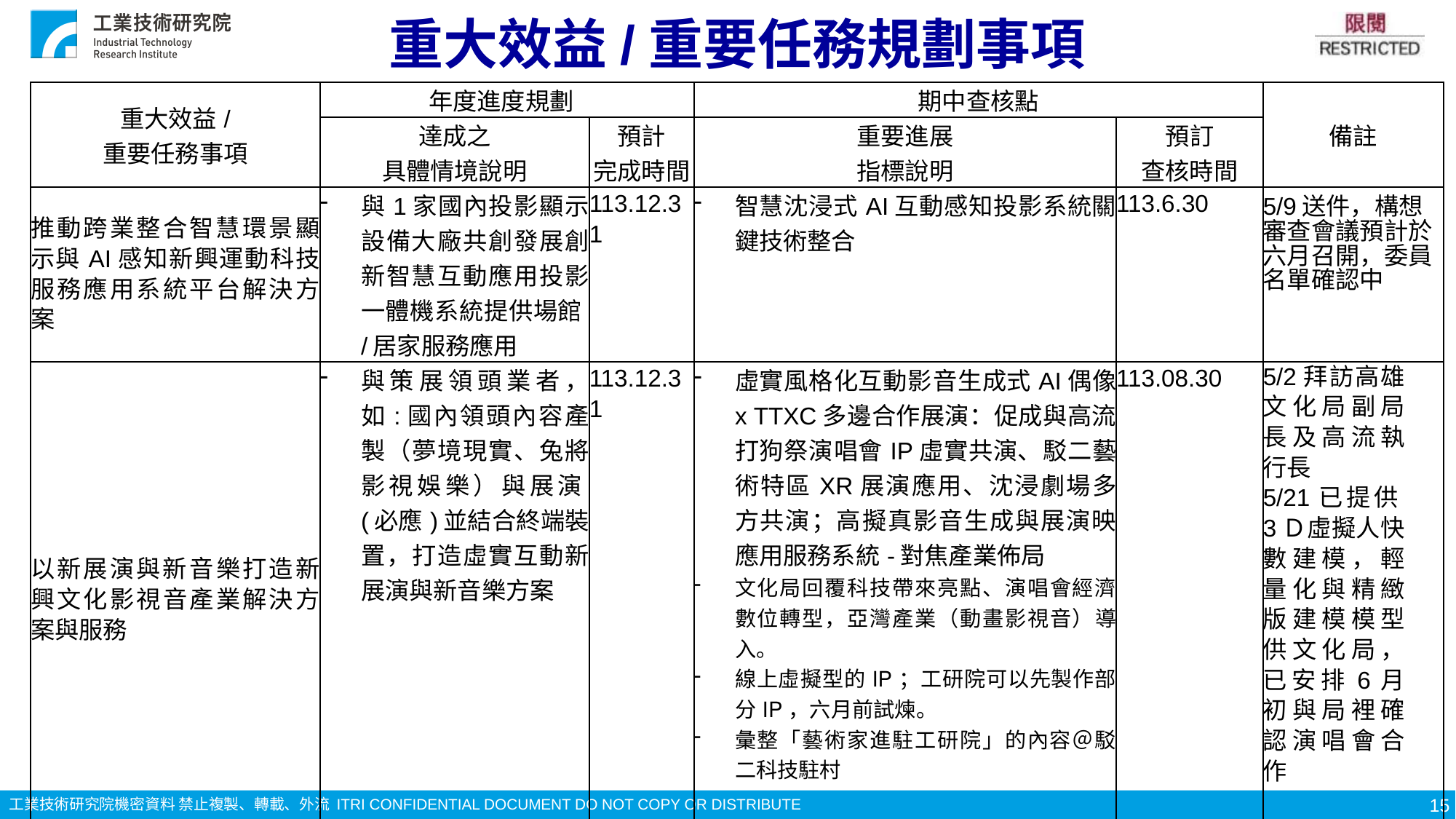

# 重大效益/重要任務規劃事項
| 重大效益/ 重要任務事項 | 年度進度規劃 |  | 期中查核點 |  | 備註 |
| --- | --- | --- | --- | --- | --- |
|  | 達成之 具體情境說明 | 預計 完成時間 | 重要進展 指標說明 | 預訂 查核時間 |  |
| 推動跨業整合智慧環景顯示與AI感知新興運動科技服務應用系統平台解決方案 | 與1家國內投影顯示設備大廠共創發展創新智慧互動應用投影一體機系統提供場館/居家服務應用 | 113.12.31 | 智慧沈浸式AI互動感知投影系統關鍵技術整合 | 113.6.30 | 5/9送件，構想審查會議預計於六月召開，委員名單確認中 |
| 以新展演與新音樂打造新興文化影視音產業解決方案與服務 | 與策展領頭業者，如:國內領頭內容產製（夢境現實、兔將影視娛樂）與展演(必應)並結合終端裝置，打造虛實互動新展演與新音樂方案 | 113.12.31 | 虛實風格化互動影音生成式AI偶像 x TTXC多邊合作展演：促成與高流打狗祭演唱會IP虛實共演、駁二藝術特區XR展演應用、沈浸劇場多方共演；高擬真影音生成與展演映應用服務系統-對焦產業佈局 文化局回覆科技帶來亮點、演唱會經濟數位轉型，亞灣產業（動畫影視音）導入。 線上虛擬型的IP；工研院可以先製作部分IP，六月前試煉。 彙整「藝術家進駐工研院」的內容＠駁二科技駐村 | 113.08.30 | 5/2拜訪高雄文化局副局長及高流執行長 5/21已提供3Ｄ虛擬人快數建模，輕量化與精緻版建模模型供文化局，已安排6月初與局裡確認演唱會合作 |
15